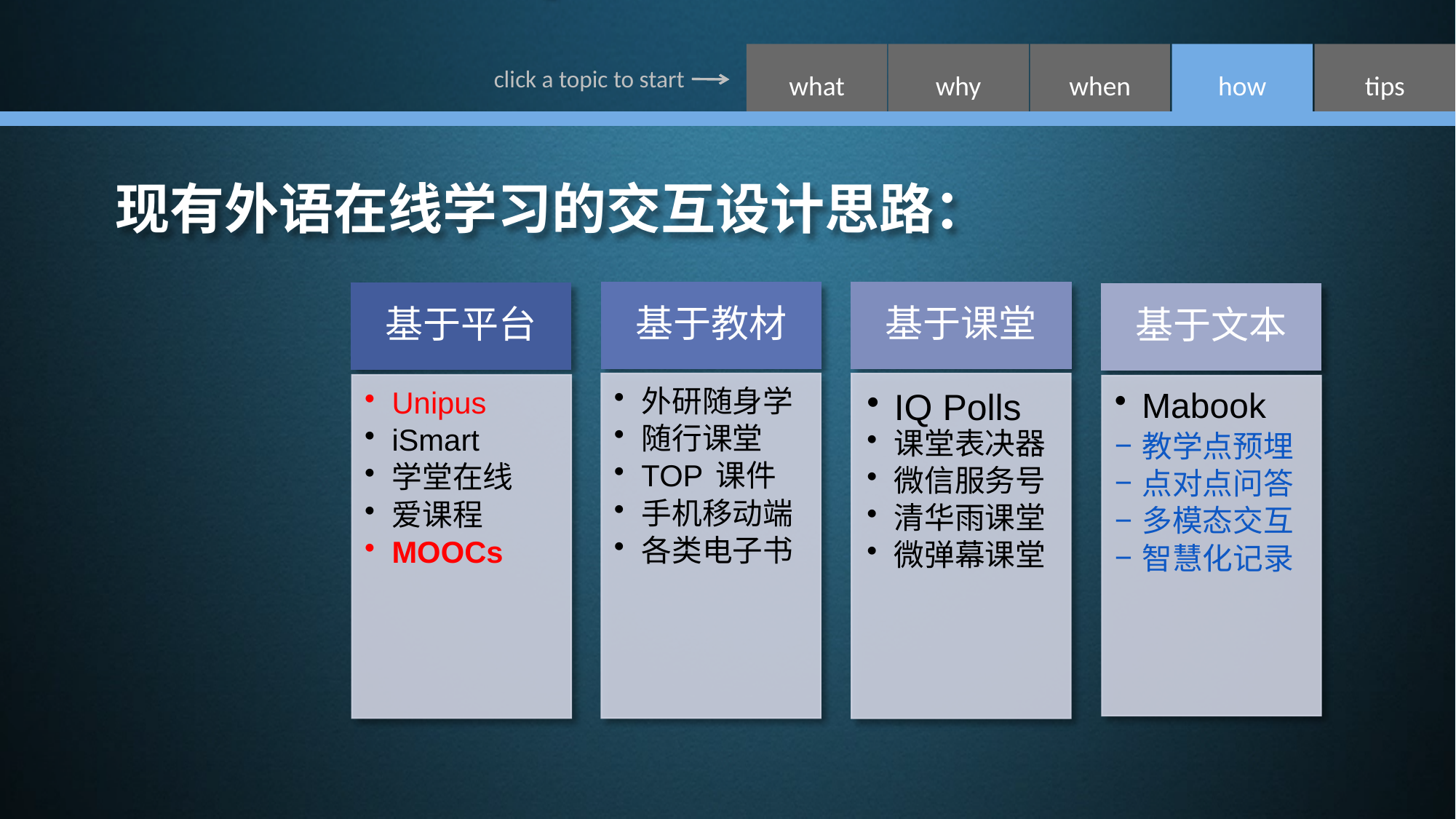

现有外语在线学习的交互设计思路：
基于平台
Unipus
iSmart
学堂在线
爱课程
MOOCs
基于教材
外研随身学
随行课堂
TOP 课件
手机移动端
各类电子书
基于课堂
IQ Polls
课堂表决器
微信服务号
清华雨课堂
微弹幕课堂
基于文本
Mabook
教学点预埋
点对点问答
多模态交互
智慧化记录